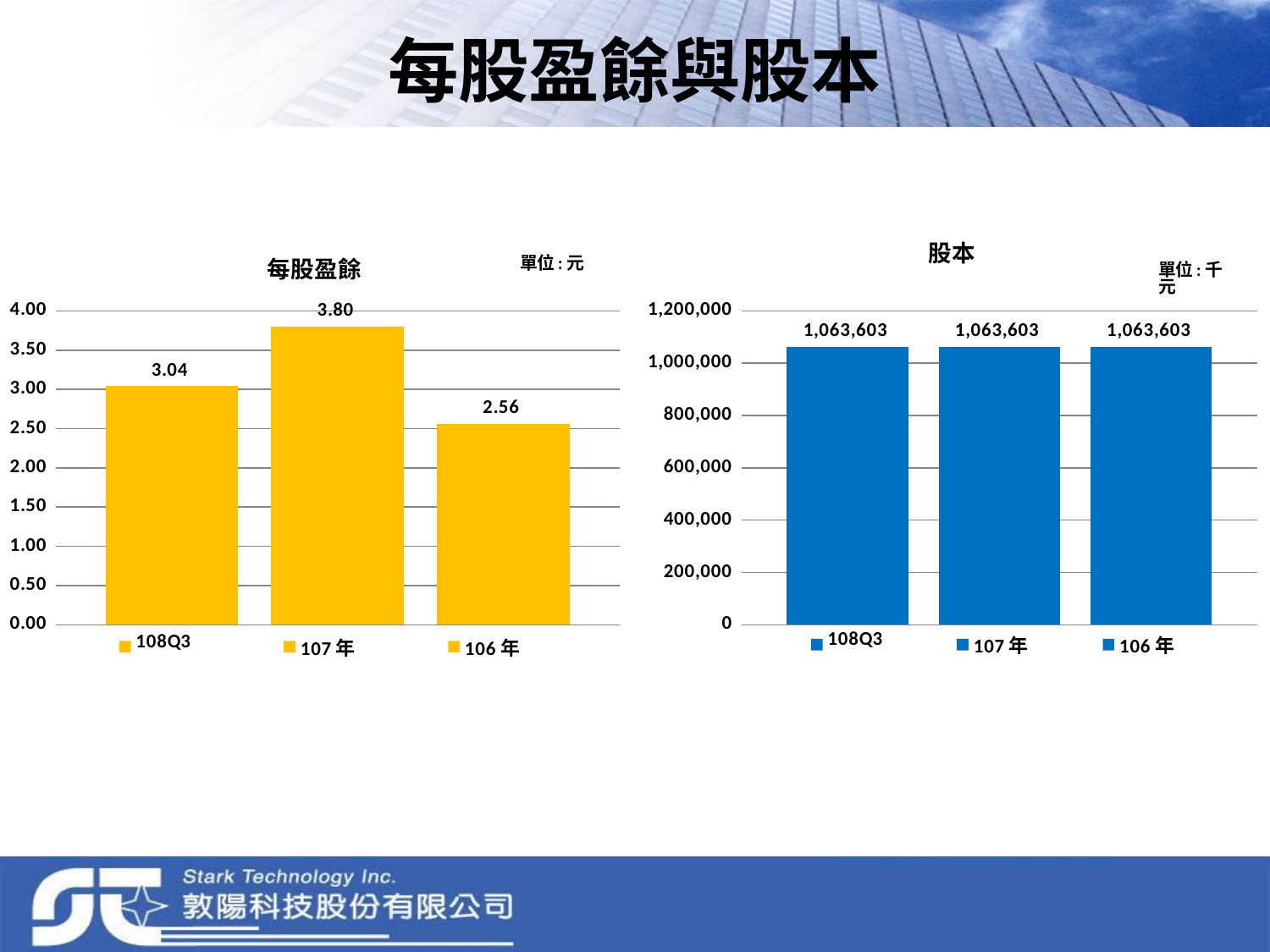

# 每股盈餘與股本

### Chart: 每股盈餘

| Category | 108Q3 | 107年 | 106年 |
|---|---|---|---|
| 每股盈餘 | 3.04 | 3.8 | 2.56 |

### Chart: 股本

| Category | 108Q3 | 107年 | 106年 |
|---|---|---|---|
| 股本 | 1063603.0 | 1063603.0 | 1063603.0 |